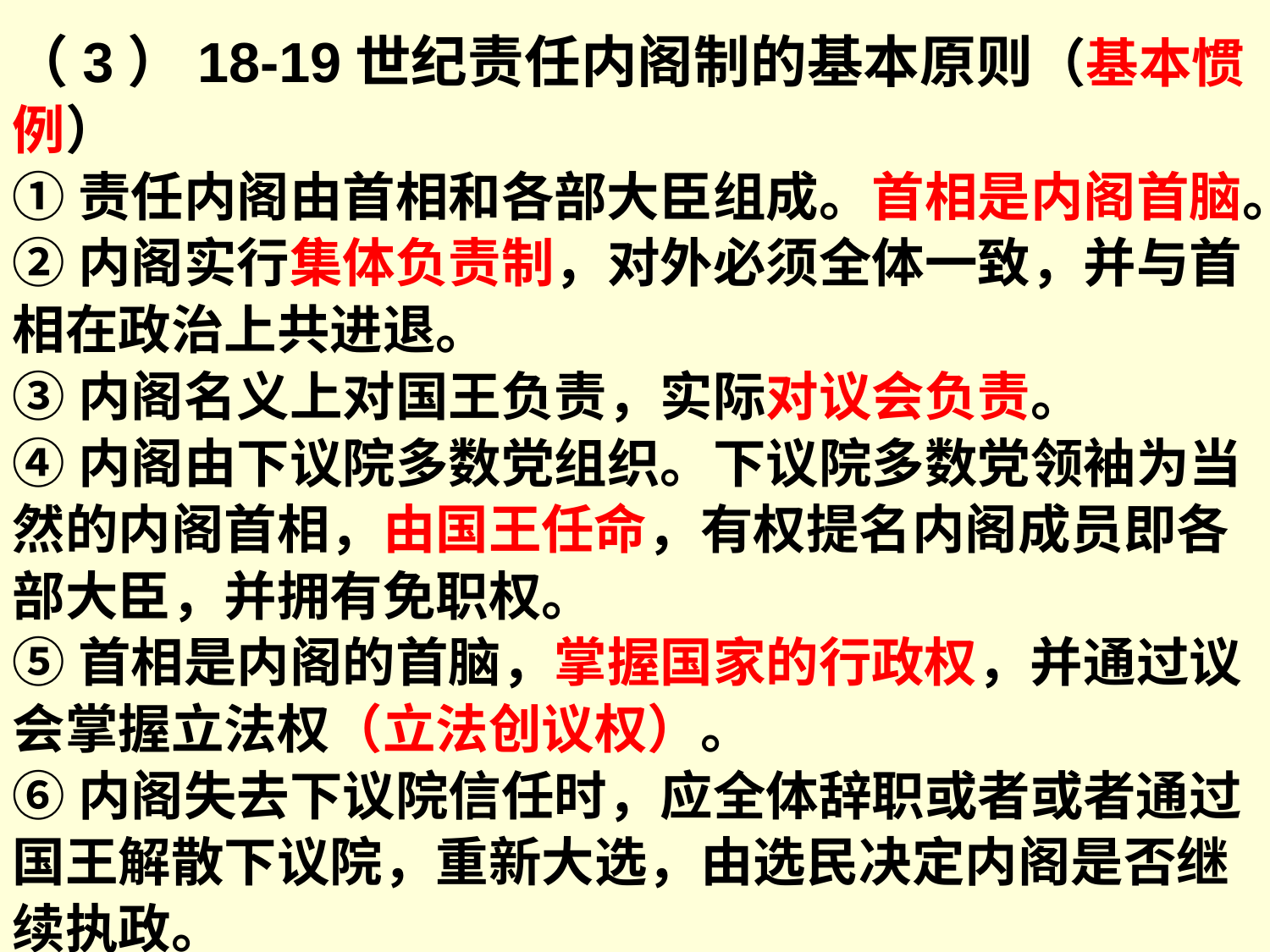

（3）18-19世纪责任内阁制的基本原则（基本惯例）
①责任内阁由首相和各部大臣组成。首相是内阁首脑。
②内阁实行集体负责制，对外必须全体一致，并与首相在政治上共进退。
③内阁名义上对国王负责，实际对议会负责。
④内阁由下议院多数党组织。下议院多数党领袖为当然的内阁首相，由国王任命，有权提名内阁成员即各部大臣，并拥有免职权。
⑤首相是内阁的首脑，掌握国家的行政权，并通过议会掌握立法权（立法创议权）。
⑥内阁失去下议院信任时，应全体辞职或者或者通过国王解散下议院，重新大选，由选民决定内阁是否继续执政。